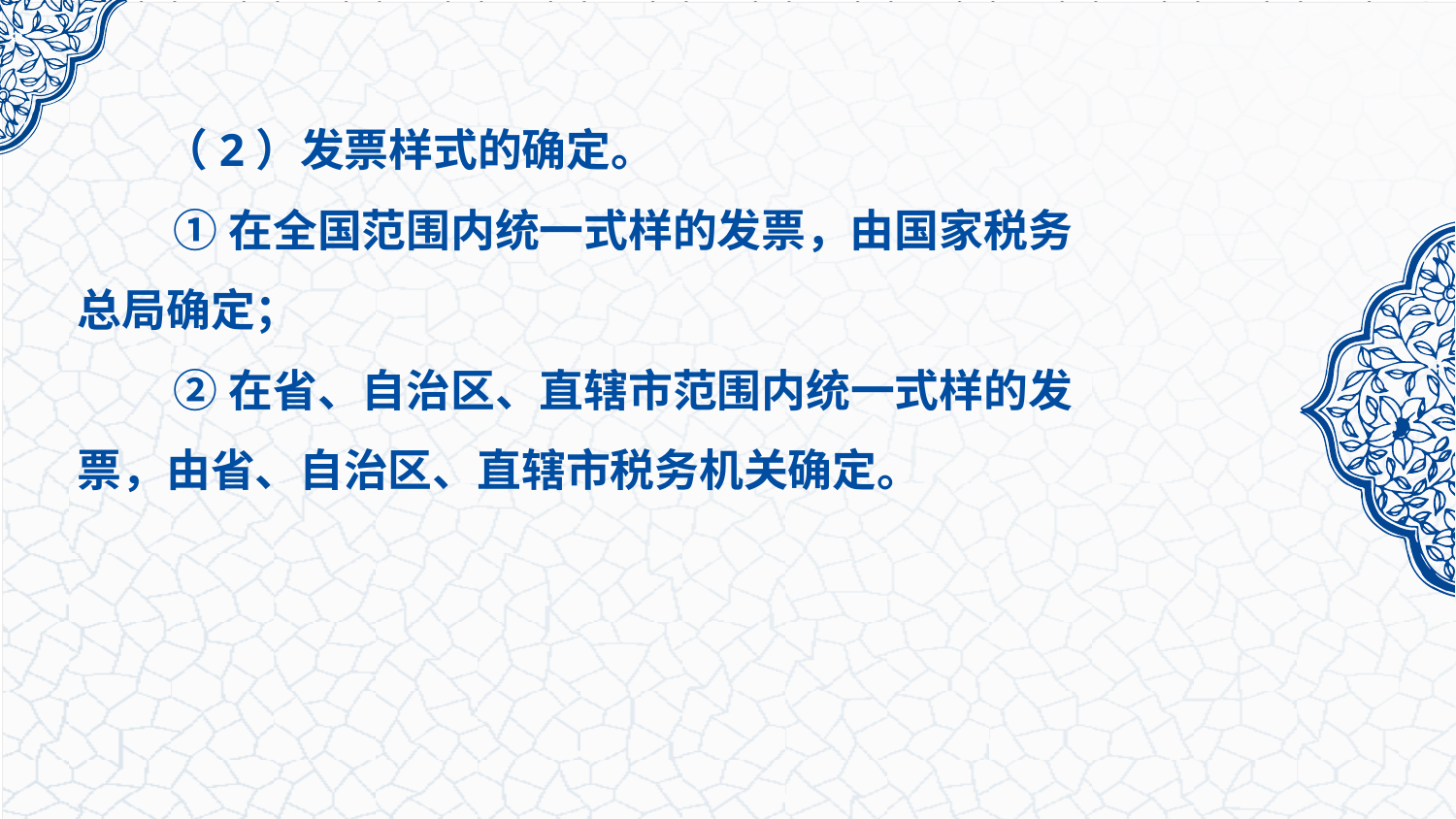

（2）发票样式的确定。
 ①在全国范围内统一式样的发票，由国家税务总局确定；
 ②在省、自治区、直辖市范围内统一式样的发票，由省、自治区、直辖市税务机关确定。